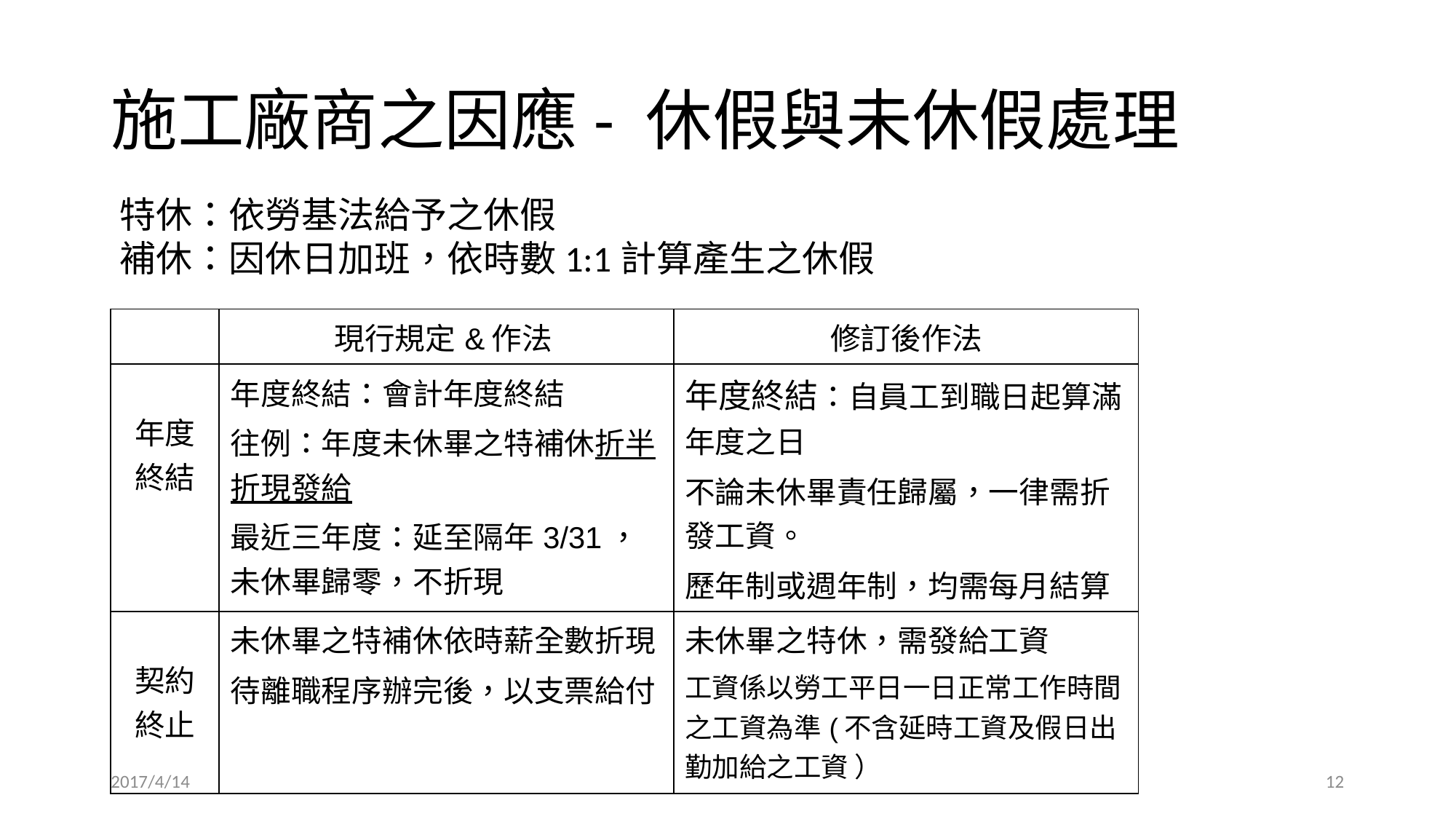

# 施工廠商之因應- 休假與未休假處理
特休：依勞基法給予之休假
補休：因休日加班，依時數1:1計算產生之休假
|  | 現行規定&作法 | 修訂後作法 |
| --- | --- | --- |
| 年度終結 | 年度終結：會計年度終結 往例：年度未休畢之特補休折半折現發給 最近三年度：延至隔年3/31，未休畢歸零，不折現 | 年度終結：自員工到職日起算滿年度之日 不論未休畢責任歸屬，一律需折發工資。 歷年制或週年制，均需每月結算 |
| 契約終止 | 未休畢之特補休依時薪全數折現 待離職程序辦完後，以支票給付 | 未休畢之特休，需發給工資 工資係以勞工平日一日正常工作時間之工資為準(不含延時工資及假日出勤加給之工資 ） |
2017/4/14

12